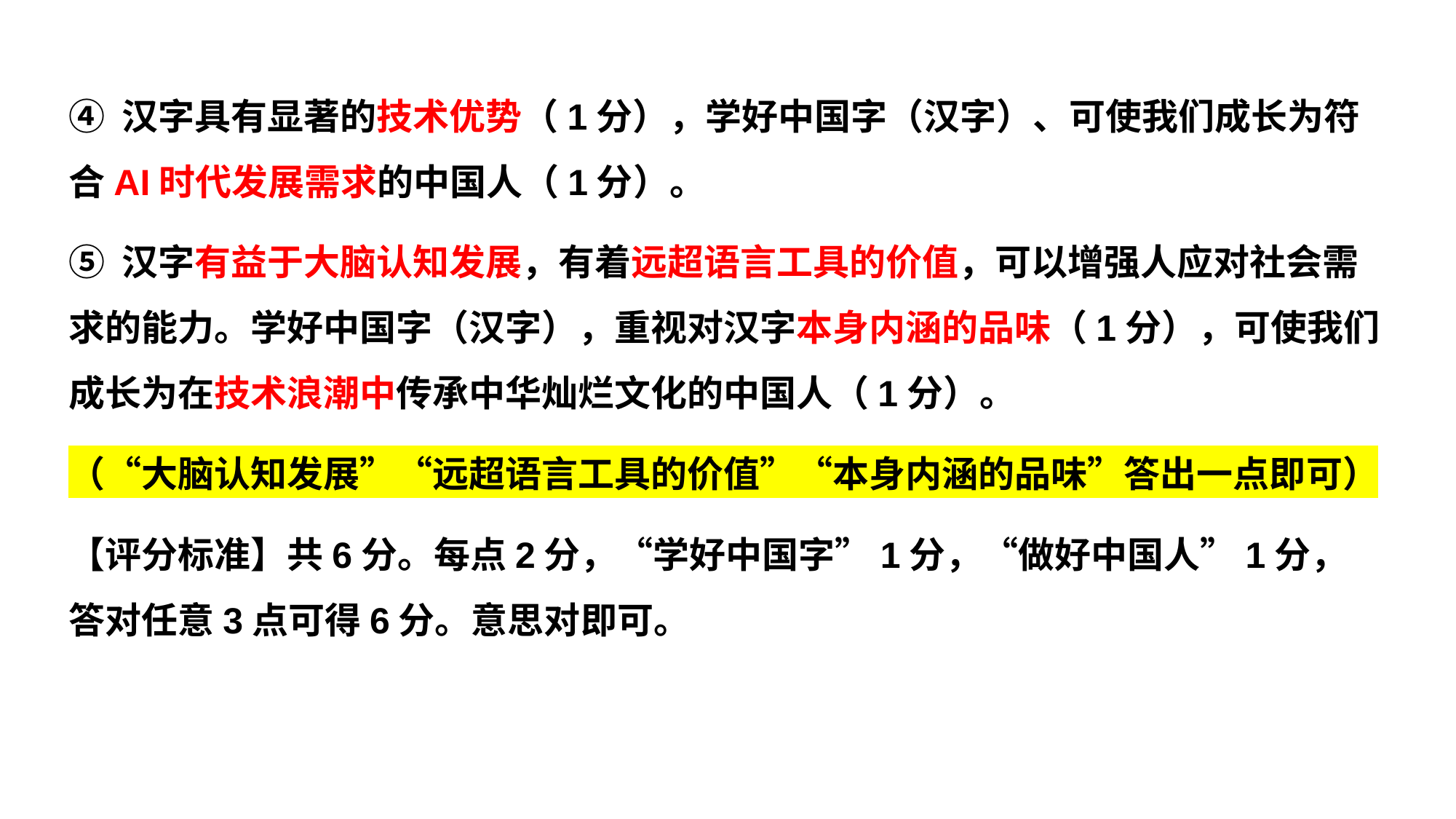

④ 汉字具有显著的技术优势（1分），学好中国字（汉字）、可使我们成长为符合AI时代发展需求的中国人（1分）。
⑤ 汉字有益于大脑认知发展，有着远超语言工具的价值，可以增强人应对社会需求的能力。学好中国字（汉字），重视对汉字本身内涵的品味（1分），可使我们成长为在技术浪潮中传承中华灿烂文化的中国人（1分）。
（“大脑认知发展”“远超语言工具的价值”“本身内涵的品味”答出一点即可）
【评分标准】共6分。每点2分，“学好中国字”1分，“做好中国人”1分，答对任意3点可得6分。意思对即可。